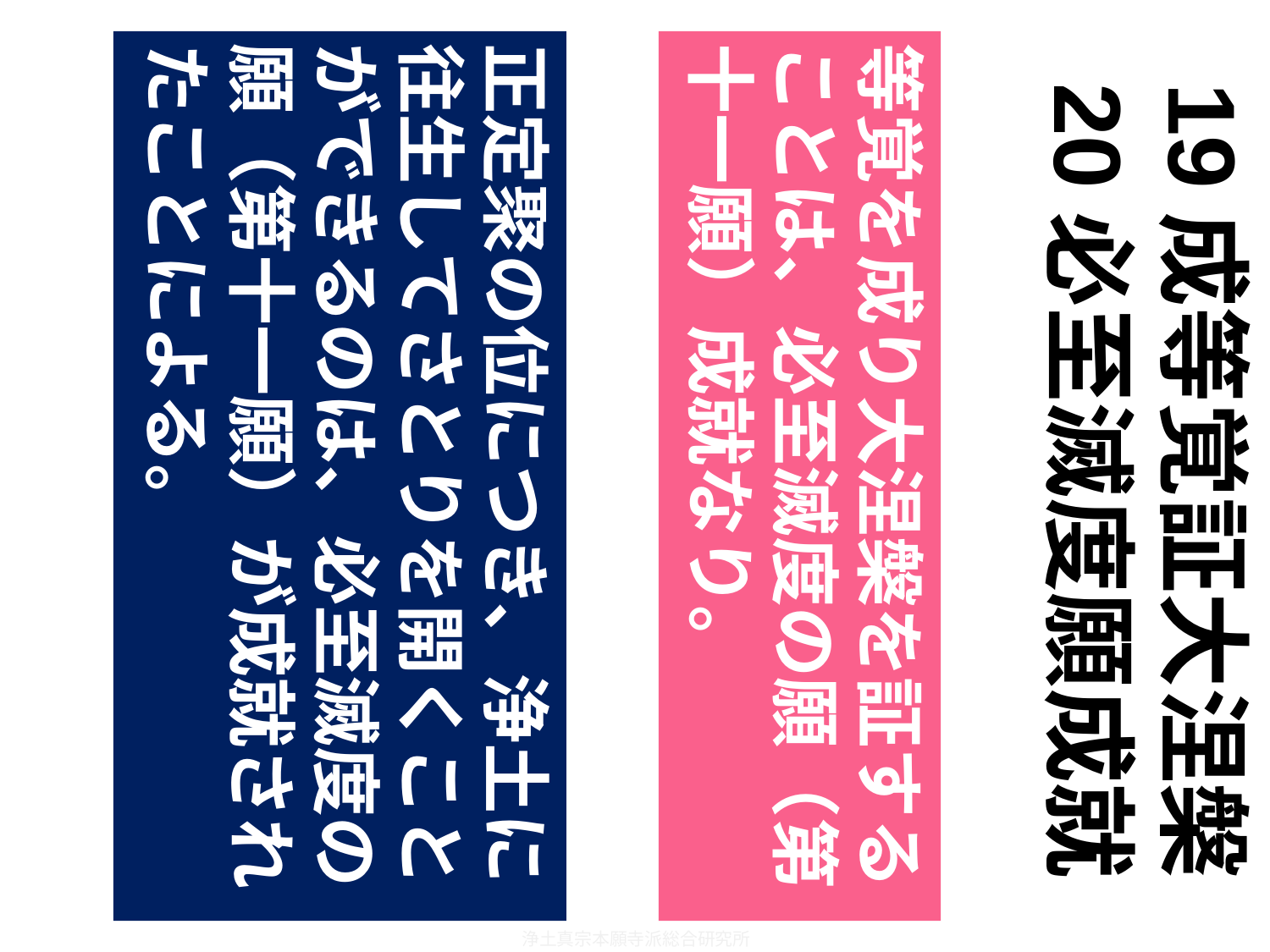

正定聚の位につき、浄土に往生してさとりを開くことができるのは、必至滅度の願（第十一願）が成就されたことによる。
等覚を成り大涅槃を証することは、必至滅度の願（第十一願）成就なり。
19成等覚証大涅槃
20必至滅度願成就